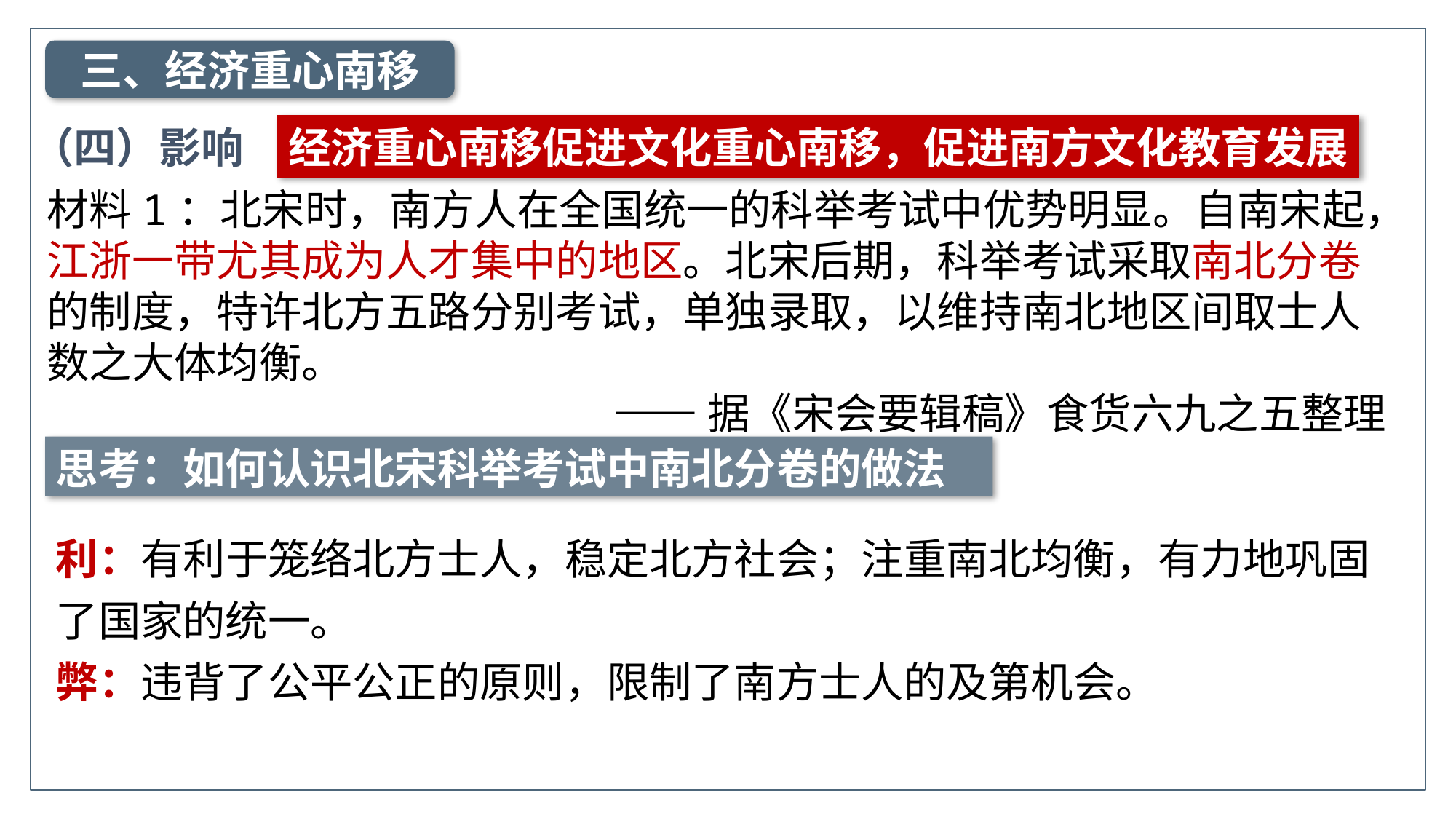

三、经济重心南移
（四）影响
经济重心南移促进文化重心南移，促进南方文化教育发展
材料1：北宋时，南方人在全国统一的科举考试中优势明显。自南宋起，江浙一带尤其成为人才集中的地区。北宋后期，科举考试采取南北分卷的制度，特许北方五路分别考试，单独录取，以维持南北地区间取士人数之大体均衡。
——据《宋会要辑稿》食货六九之五整理
思考：如何认识北宋科举考试中南北分卷的做法
利：有利于笼络北方士人，稳定北方社会；注重南北均衡，有力地巩固了国家的统一。
弊：违背了公平公正的原则，限制了南方士人的及第机会。